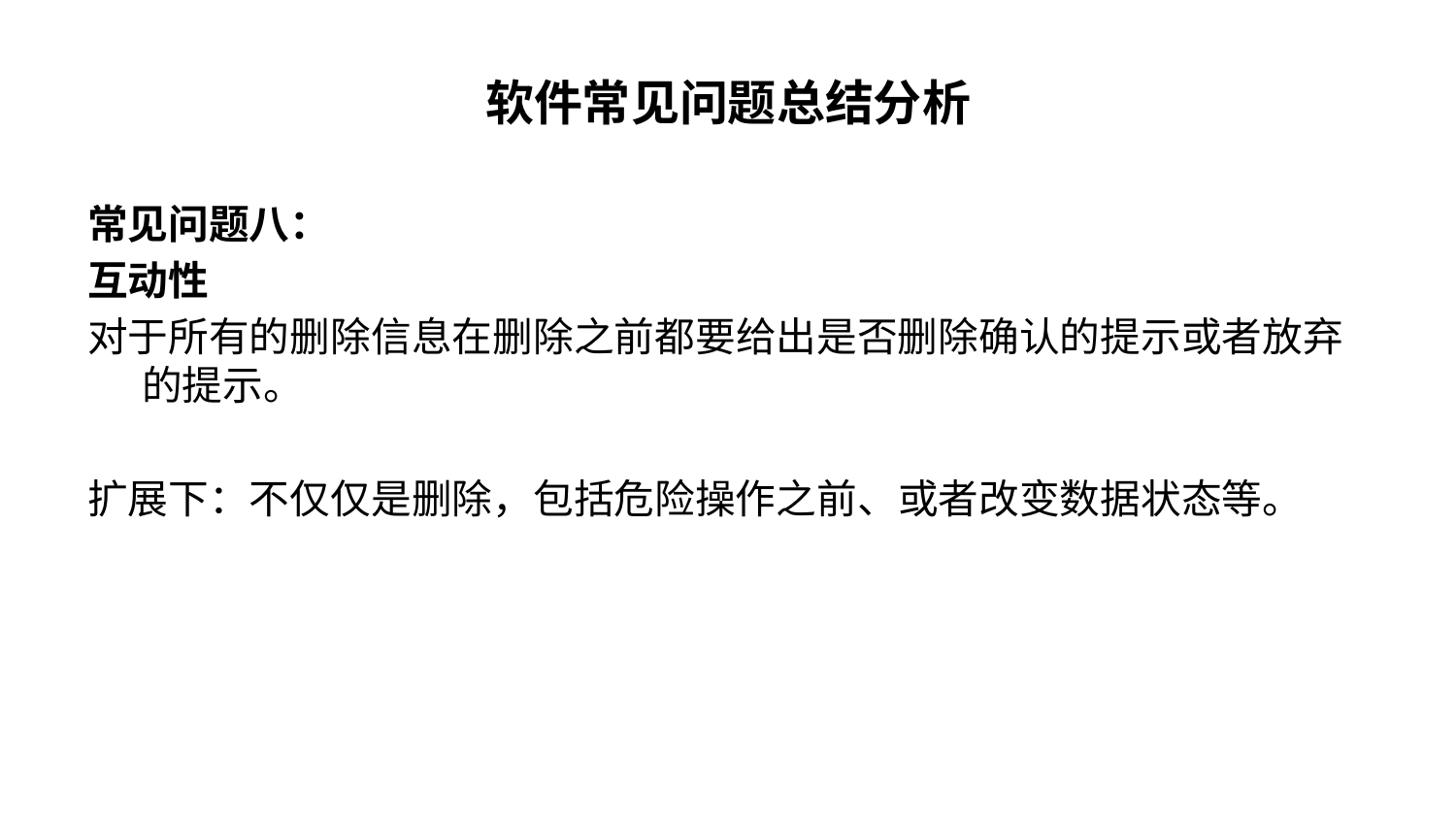

# 软件常见问题总结分析
常见问题八：
互动性
对于所有的删除信息在删除之前都要给出是否删除确认的提示或者放弃的提示。

扩展下：不仅仅是删除，包括危险操作之前、或者改变数据状态等。